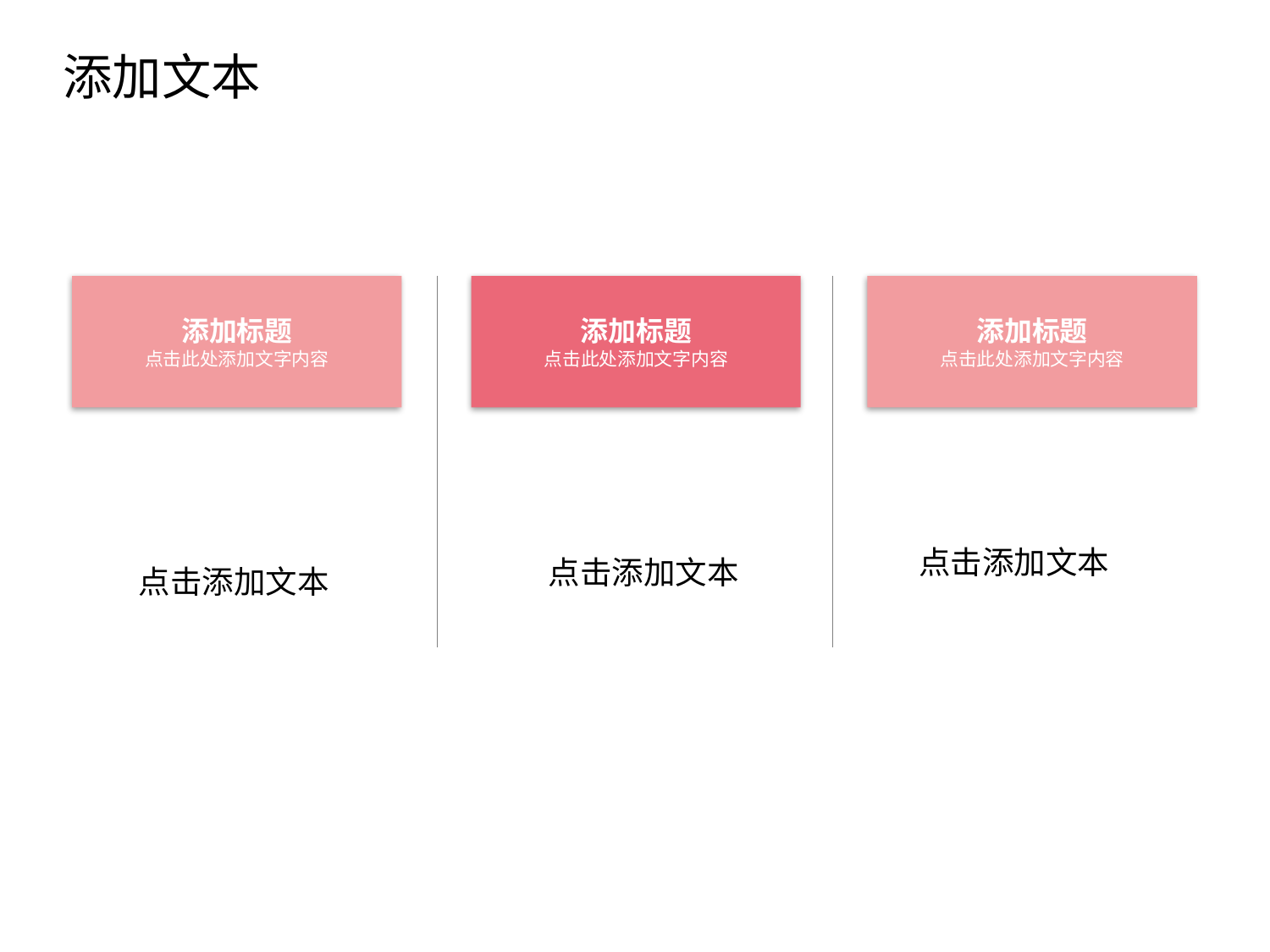

添加文本
点击添加文本
添加标题
点击此处添加文字内容
添加标题
点击此处添加文字内容
添加标题
点击此处添加文字内容
点击添加文本
点击添加文本
点击添加文本
点击添加文本
点击添加文本
点击添加文本